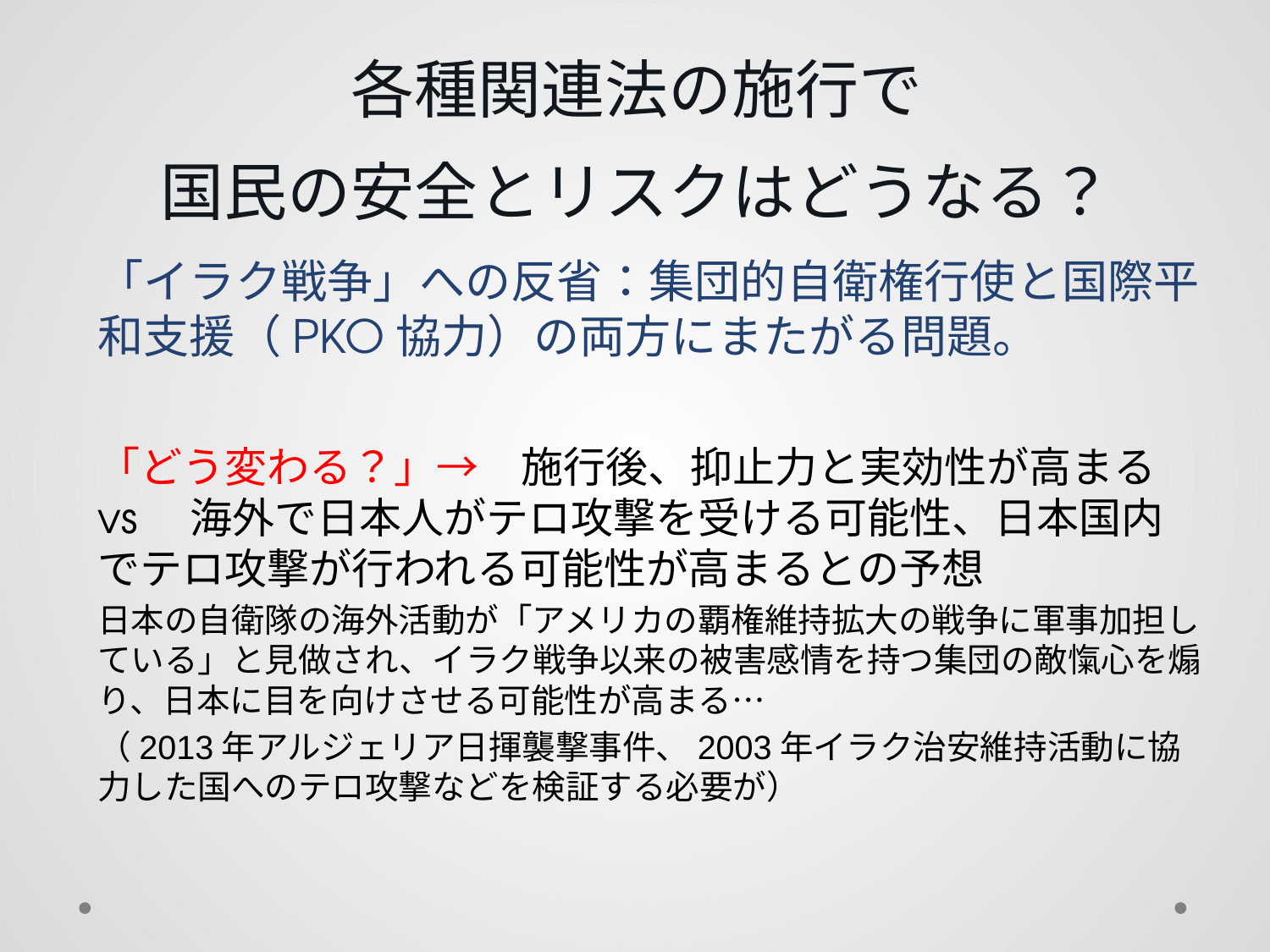

# 各種関連法の施行で 国民の安全とリスクはどうなる？
「イラク戦争」への反省：集団的自衛権行使と国際平和支援（PKO協力）の両方にまたがる問題。

「どう変わる？」→　施行後、抑止力と実効性が高まる　vs　海外で日本人がテロ攻撃を受ける可能性、日本国内でテロ攻撃が行われる可能性が高まるとの予想
日本の自衛隊の海外活動が「アメリカの覇権維持拡大の戦争に軍事加担している」と見做され、イラク戦争以来の被害感情を持つ集団の敵愾心を煽り、日本に目を向けさせる可能性が高まる…
（2013年アルジェリア日揮襲撃事件、2003年イラク治安維持活動に協力した国へのテロ攻撃などを検証する必要が）